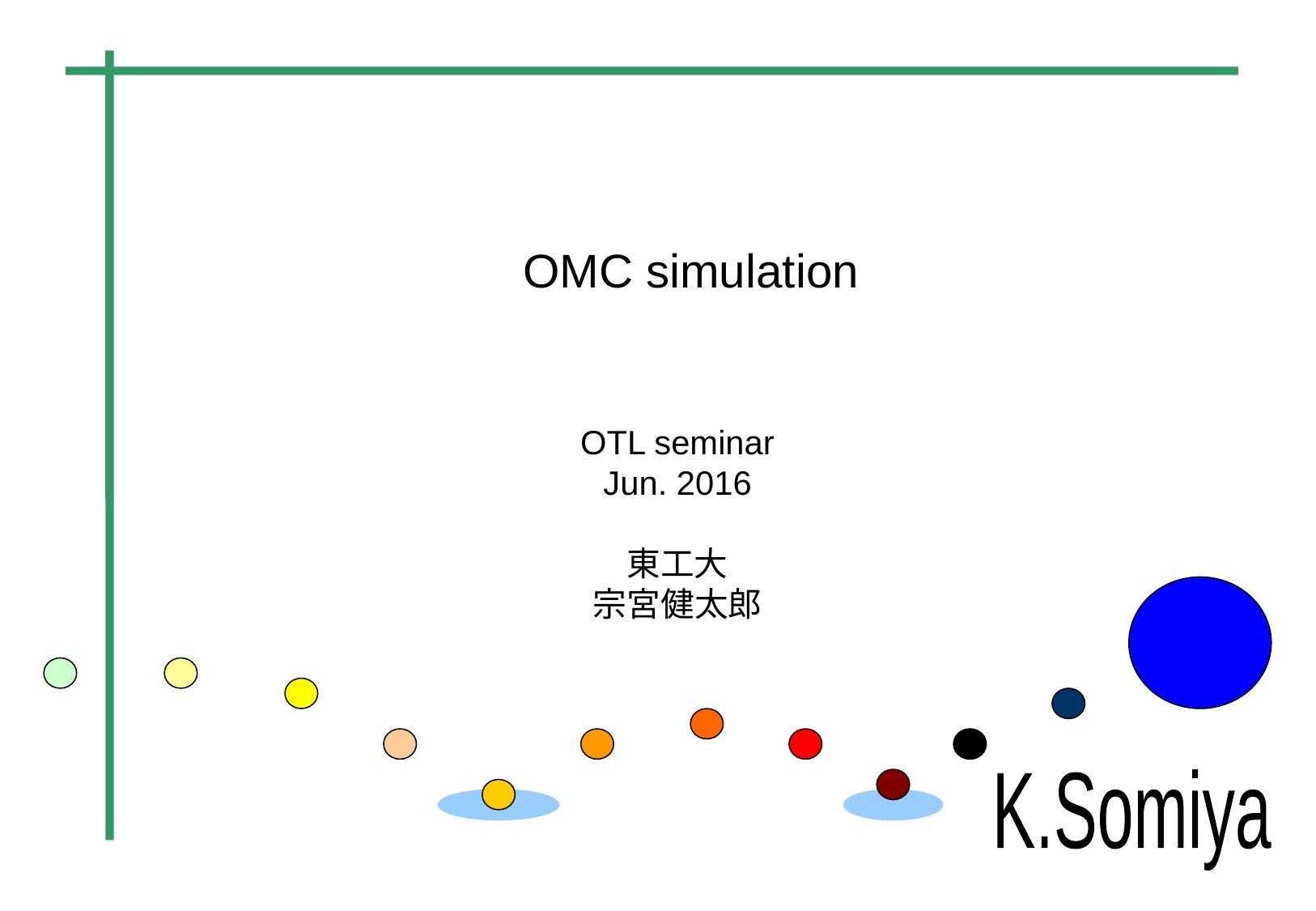

OMC simulation
OTL seminar
Jun. 2016

東工大
宗宮健太郎

K.Somiya